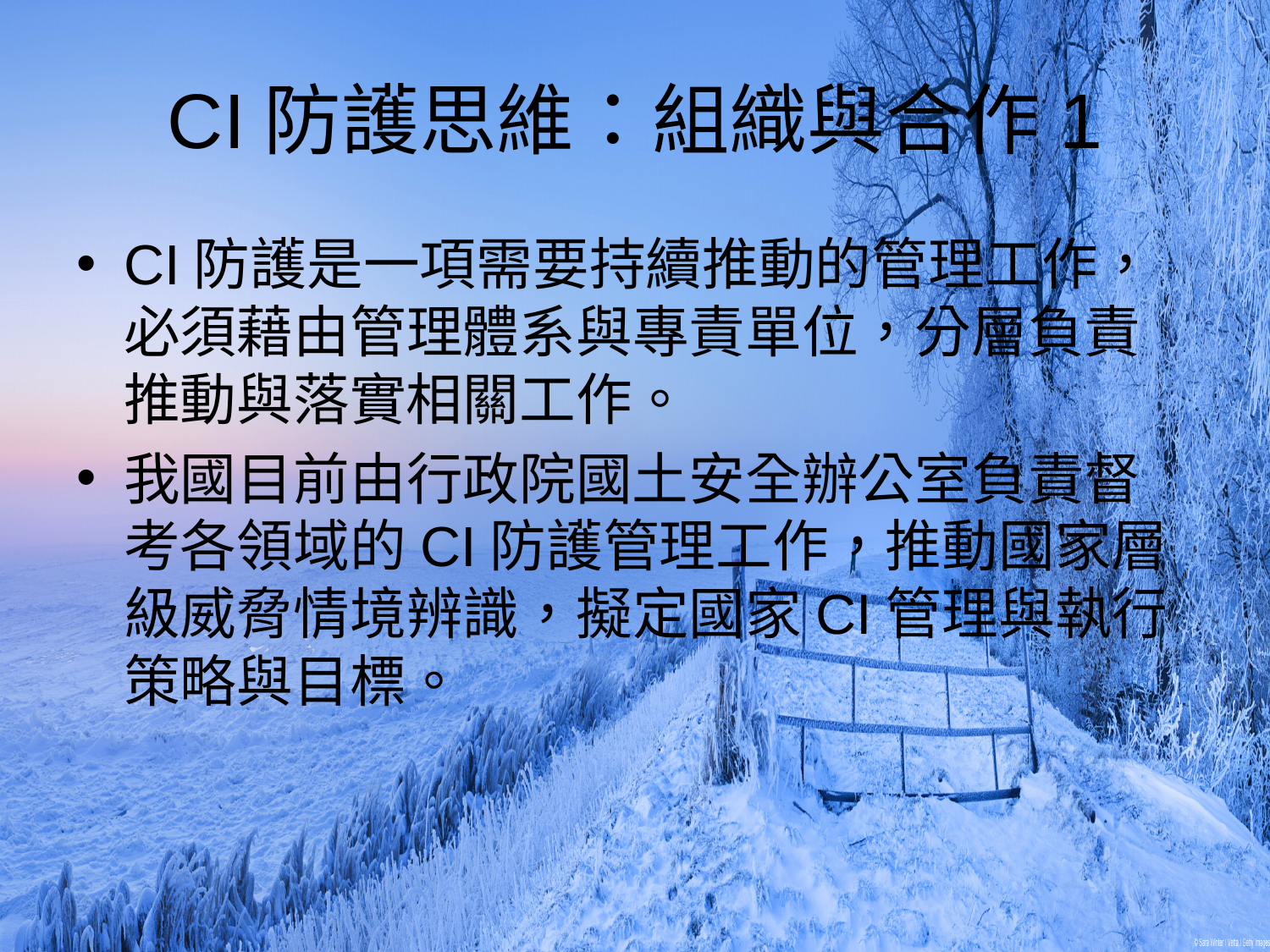

# CI防護思維：組織與合作1
CI防護是一項需要持續推動的管理工作，必須藉由管理體系與專責單位，分層負責推動與落實相關工作。
我國目前由行政院國土安全辦公室負責督考各領域的CI防護管理工作，推動國家層級威脅情境辨識，擬定國家CI管理與執行策略與目標。